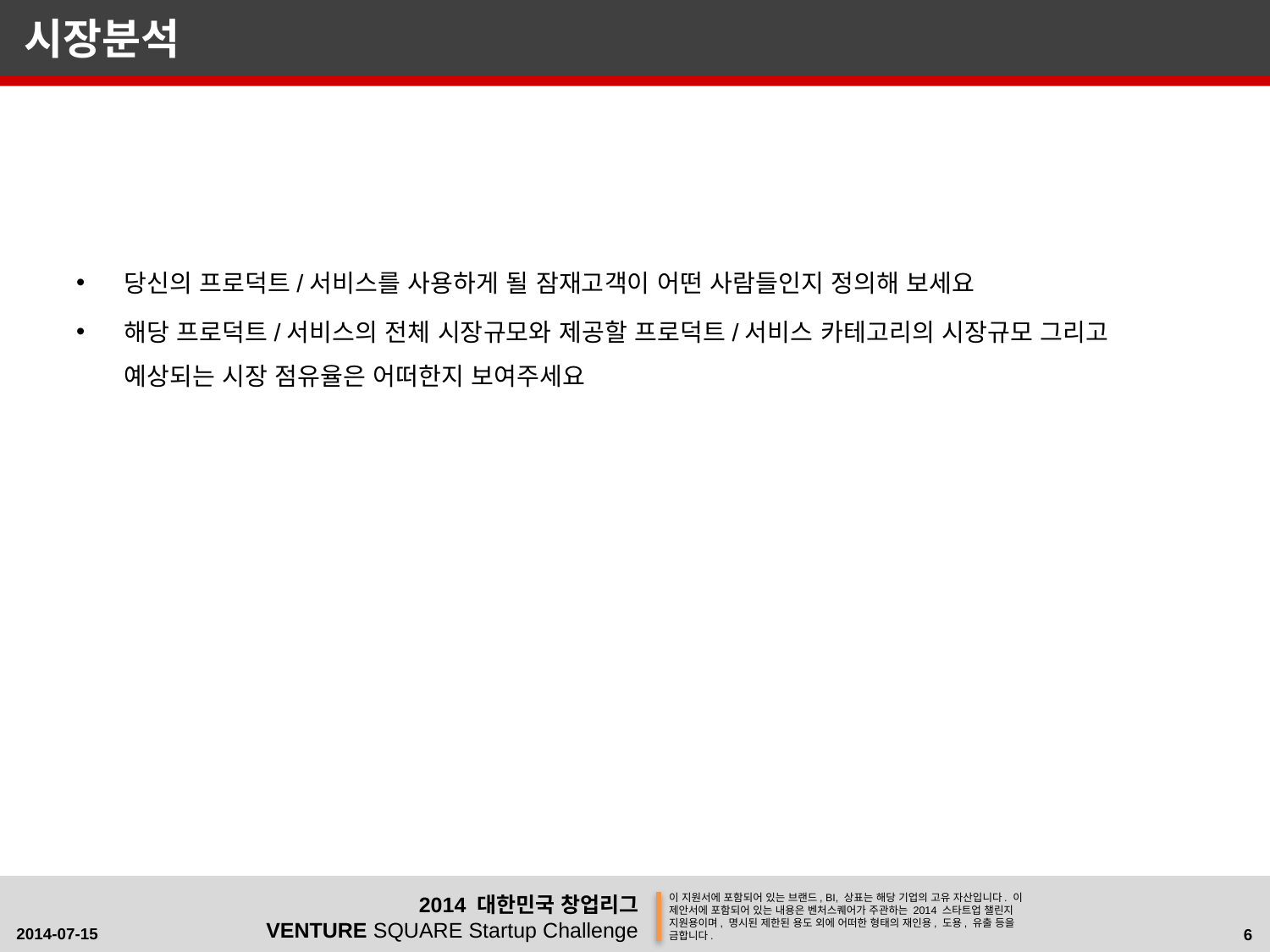

시장분석
당신의 프로덕트/서비스를 사용하게 될 잠재고객이 어떤 사람들인지 정의해 보세요
해당 프로덕트/서비스의 전체 시장규모와 제공할 프로덕트/서비스 카테고리의 시장규모 그리고 예상되는 시장 점유율은 어떠한지 보여주세요